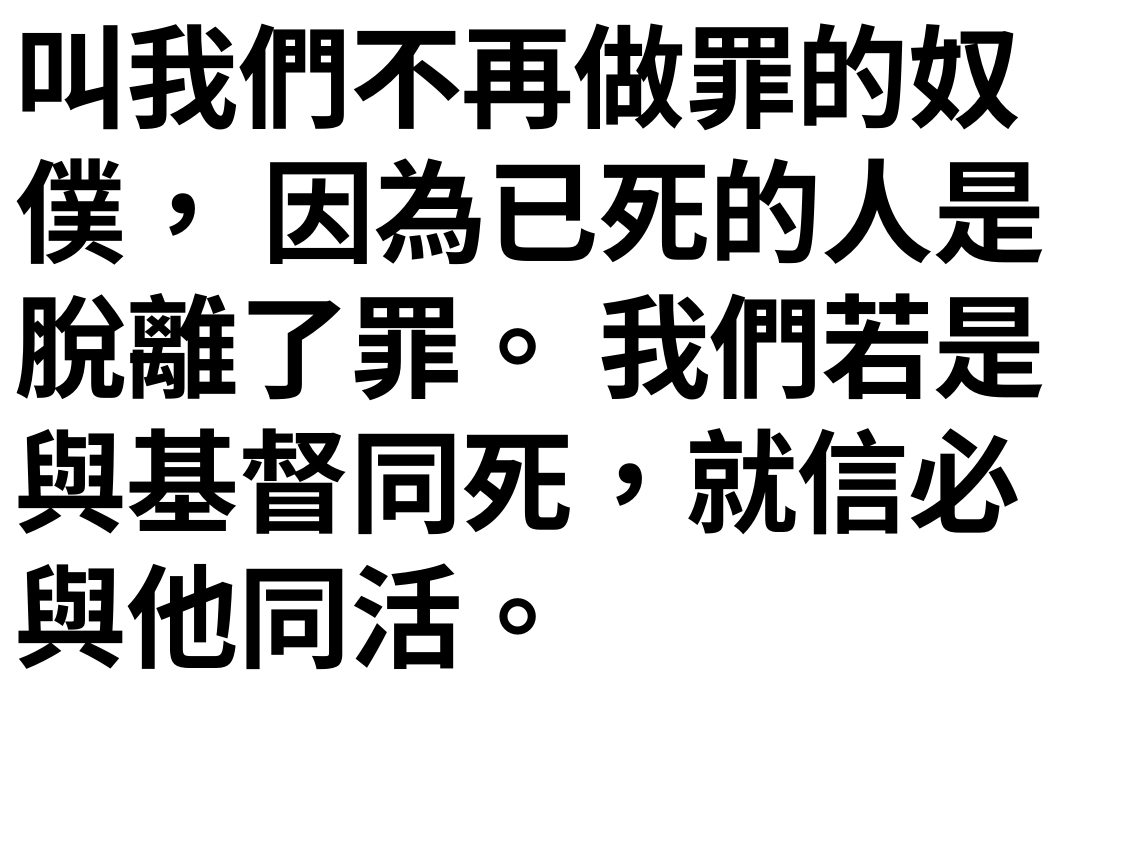

叫我們不再做罪的奴僕， 因為已死的人是脫離了罪。 我們若是與基督同死，就信必與他同活。